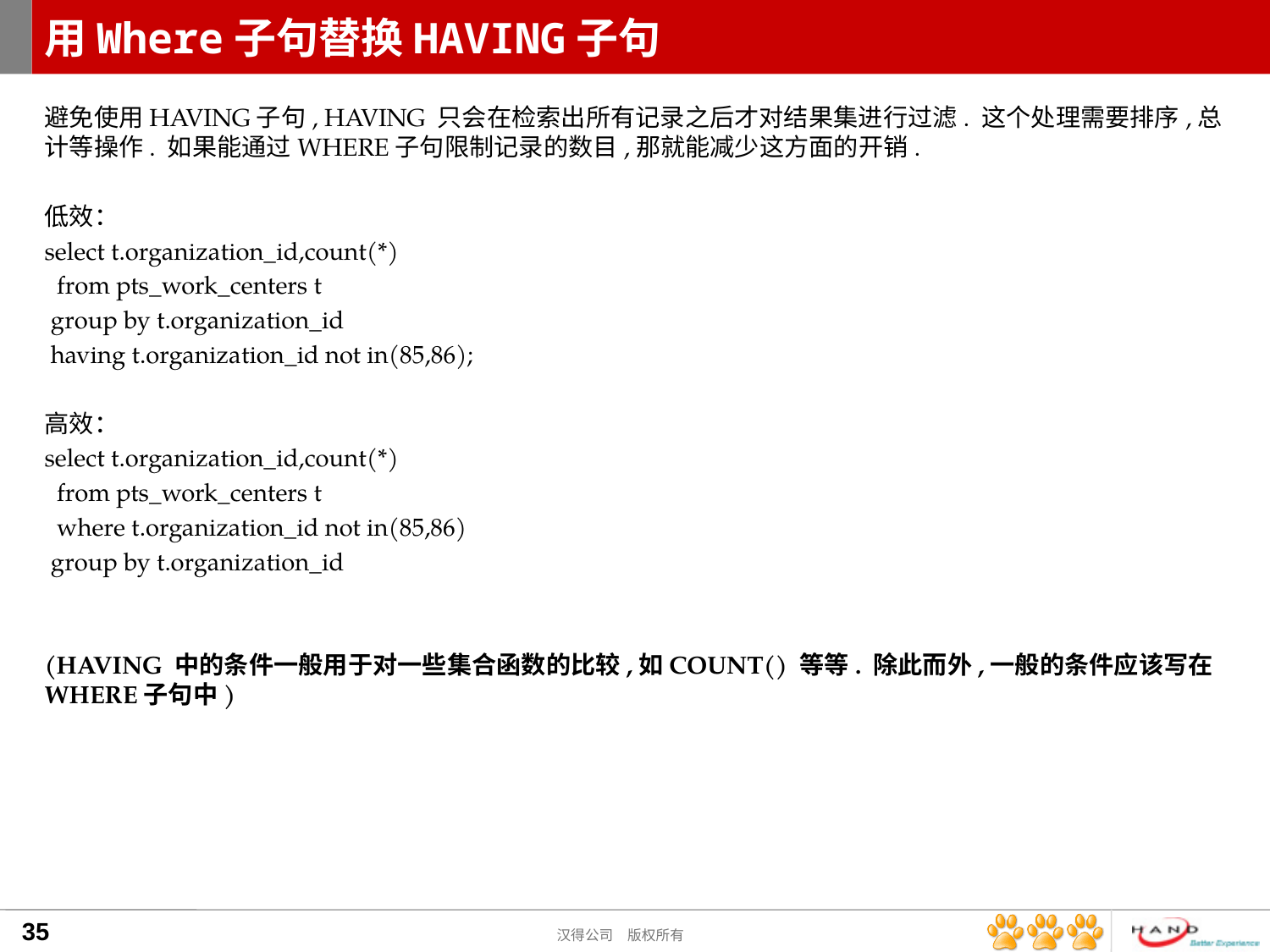

# 用Where子句替换HAVING子句
避免使用HAVING子句, HAVING 只会在检索出所有记录之后才对结果集进行过滤. 这个处理需要排序,总计等操作. 如果能通过WHERE子句限制记录的数目,那就能减少这方面的开销.

低效：
select t.organization_id,count(*)
  from pts_work_centers t
 group by t.organization_id
 having t.organization_id not in(85,86);

高效：
select t.organization_id,count(*)
  from pts_work_centers t
  where t.organization_id not in(85,86)
 group by t.organization_id

(HAVING 中的条件一般用于对一些集合函数的比较,如COUNT() 等等. 除此而外,一般的条件应该写在WHERE子句中)

35